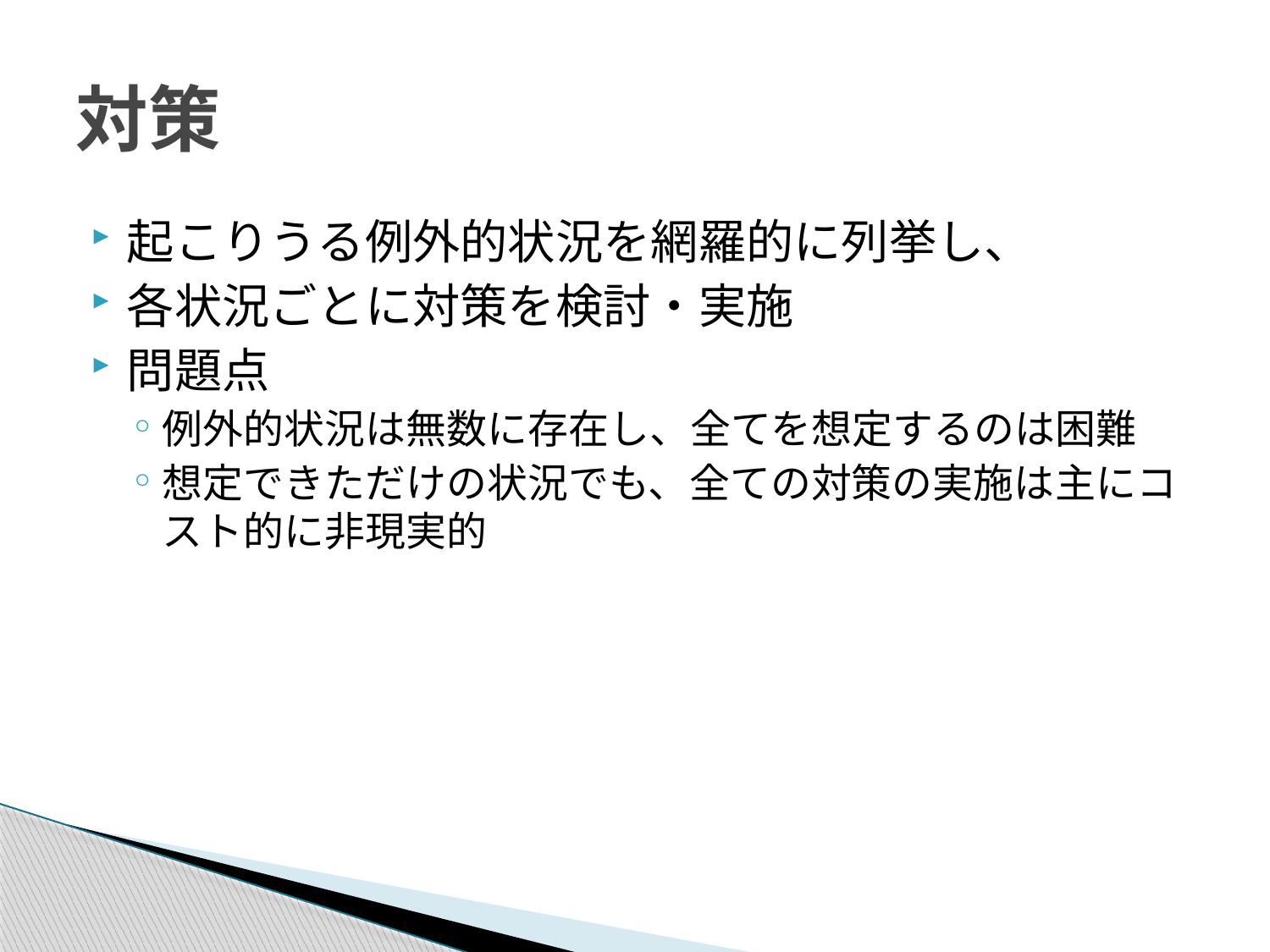

# 対策
起こりうる例外的状況を網羅的に列挙し、
各状況ごとに対策を検討・実施
問題点
例外的状況は無数に存在し、全てを想定するのは困難
想定できただけの状況でも、全ての対策の実施は主にコスト的に非現実的